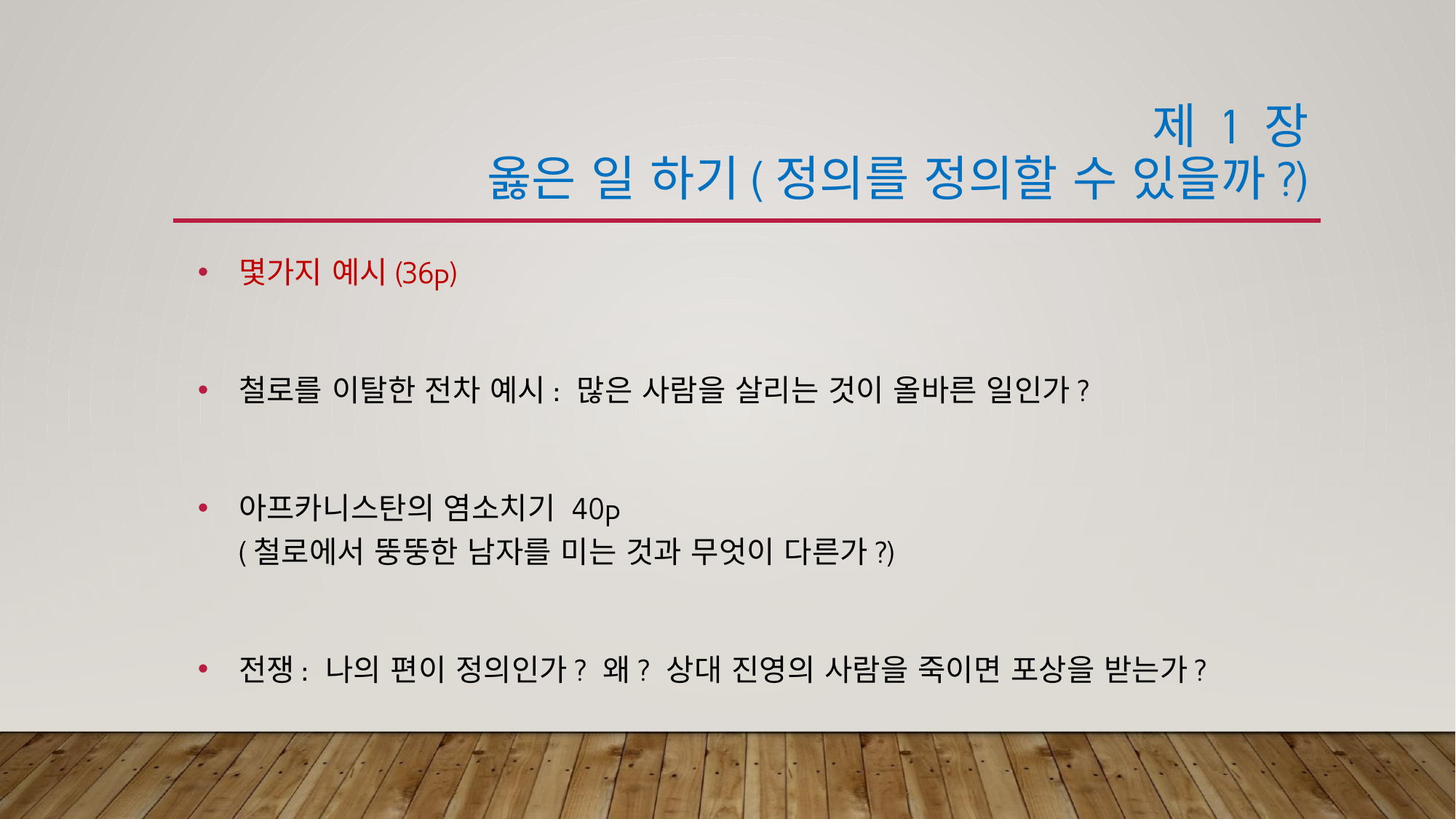

# 제 1 장 옳은 일 하기(정의를 정의할 수 있을까?)
몇가지 예시(36p)

철로를 이탈한 전차 예시: 많은 사람을 살리는 것이 올바른 일인가?

아프카니스탄의 염소치기 40p
(철로에서 뚱뚱한 남자를 미는 것과 무엇이 다른가?)

전쟁: 나의 편이 정의인가? 왜? 상대 진영의 사람을 죽이면 포상을 받는가?